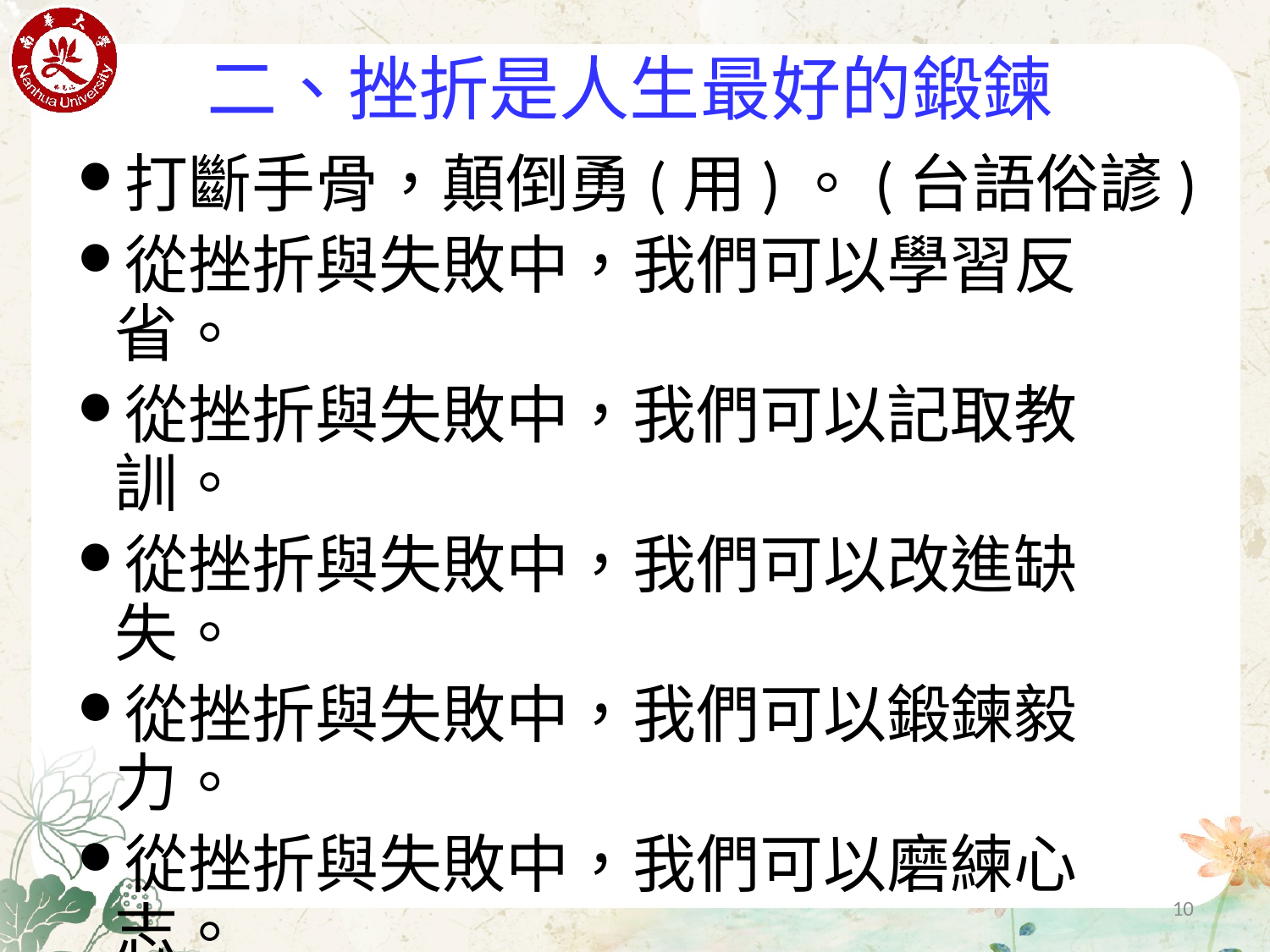

二、挫折是人生最好的鍛鍊
打斷手骨，顛倒勇(用)。(台語俗諺)
從挫折與失敗中，我們可以學習反省。
從挫折與失敗中，我們可以記取教訓。
從挫折與失敗中，我們可以改進缺失。
從挫折與失敗中，我們可以鍛鍊毅力。
從挫折與失敗中，我們可以磨練心志。
從挫折與失敗中，我們可以激發創意。
從鍥而不捨的努力奮鬥中，可以讓我們脫胎換骨。
10